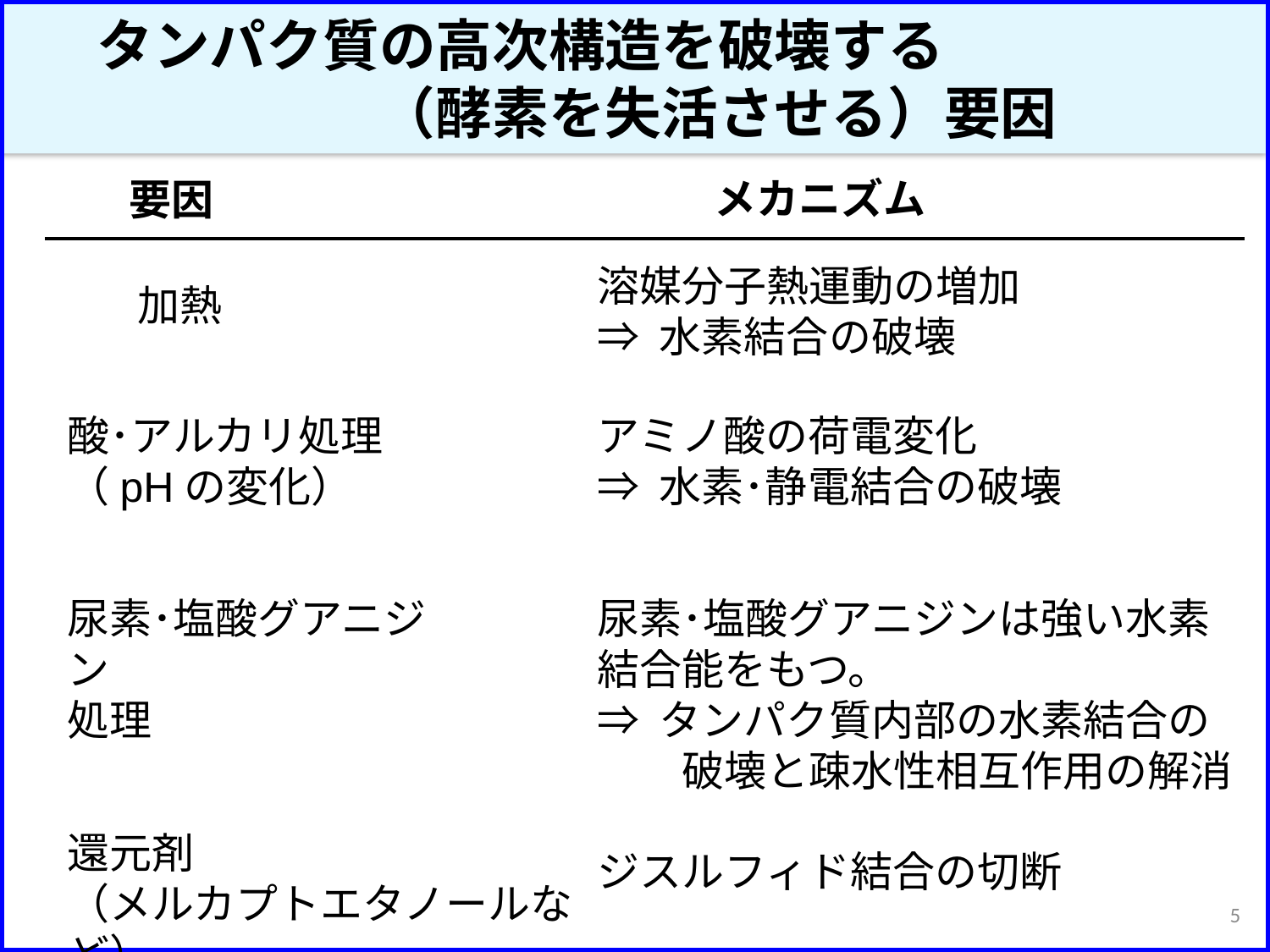

タンパク質の高次構造を破壊する　　　　　　　（酵素を失活させる）要因
メカニズム
要因
溶媒分子熱運動の増加
⇒ 水素結合の破壊
加熱
酸･アルカリ処理
（pHの変化）
アミノ酸の荷電変化
⇒ 水素･静電結合の破壊
尿素･塩酸グアニジン
処理
尿素･塩酸グアニジンは強い水素
結合能をもつ。
⇒ タンパク質内部の水素結合の
　　破壊と疎水性相互作用の解消
還元剤
（メルカプトエタノールなど）
ジスルフィド結合の切断
5